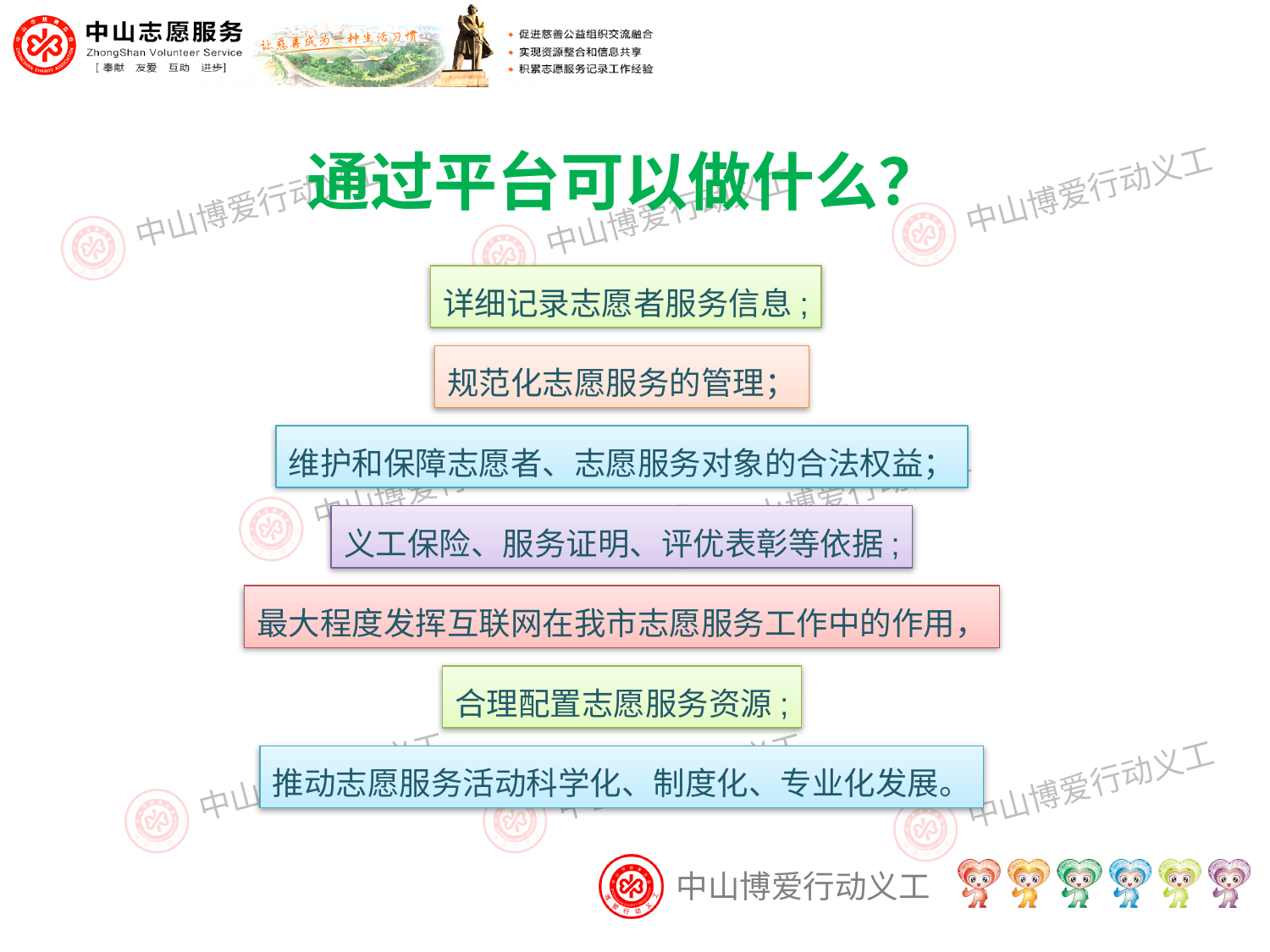

通过平台可以做什么？
详细记录志愿者服务信息;
点击添加文本
规范化志愿服务的管理；
点击添加文本
维护和保障志愿者、志愿服务对象的合法权益；
义工保险、服务证明、评优表彰等依据;
最大程度发挥互联网在我市志愿服务工作中的作用，
点击添加文本
合理配置志愿服务资源;
推动志愿服务活动科学化、制度化、专业化发展。
点击添加文本